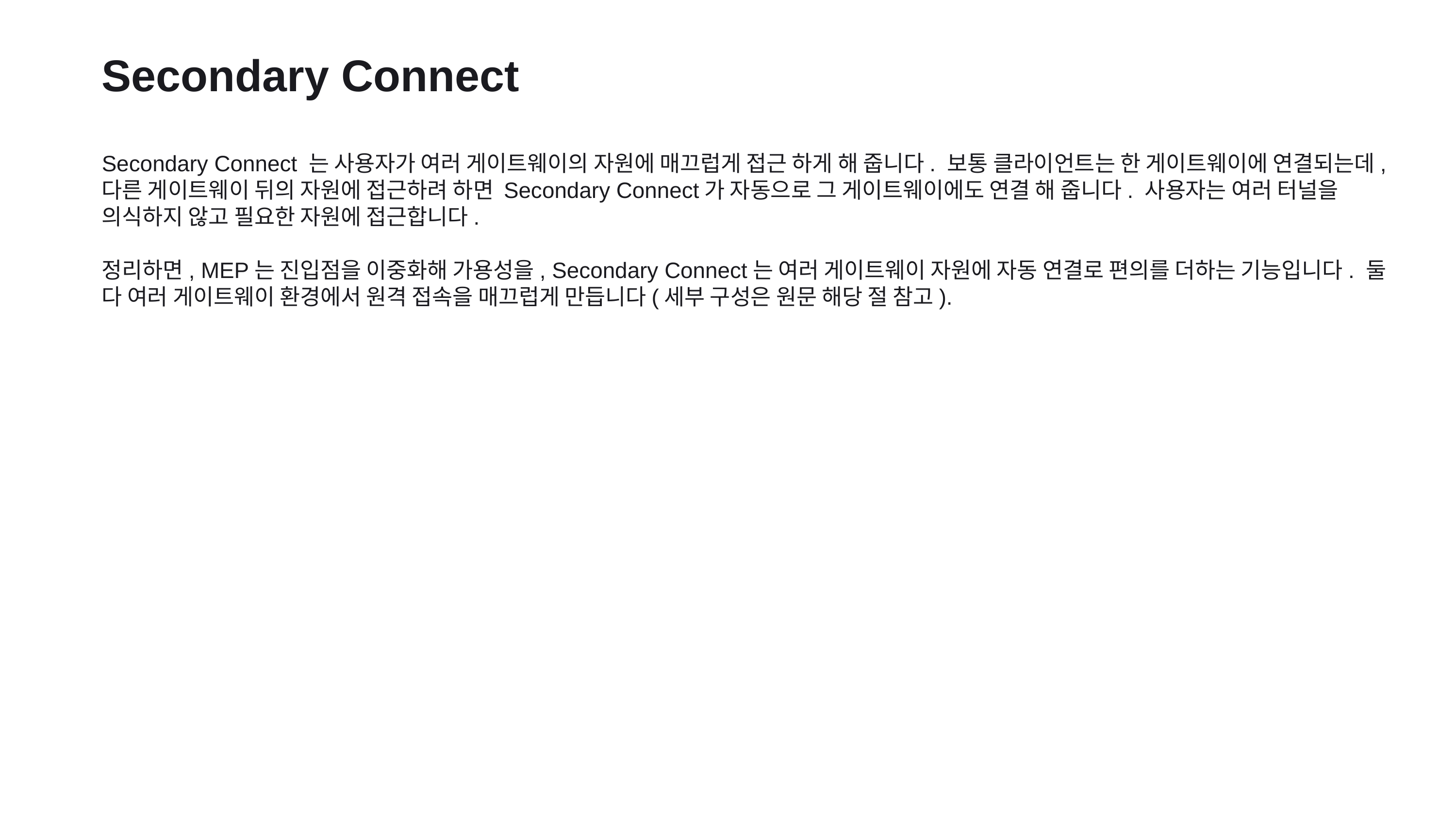

Secondary Connect
Secondary Connect 는 사용자가 여러 게이트웨이의 자원에 매끄럽게 접근 하게 해 줍니다. 보통 클라이언트는 한 게이트웨이에 연결되는데, 다른 게이트웨이 뒤의 자원에 접근하려 하면 Secondary Connect가 자동으로 그 게이트웨이에도 연결 해 줍니다. 사용자는 여러 터널을 의식하지 않고 필요한 자원에 접근합니다.

정리하면, MEP는 진입점을 이중화해 가용성을, Secondary Connect는 여러 게이트웨이 자원에 자동 연결로 편의를 더하는 기능입니다. 둘 다 여러 게이트웨이 환경에서 원격 접속을 매끄럽게 만듭니다(세부 구성은 원문 해당 절 참고).